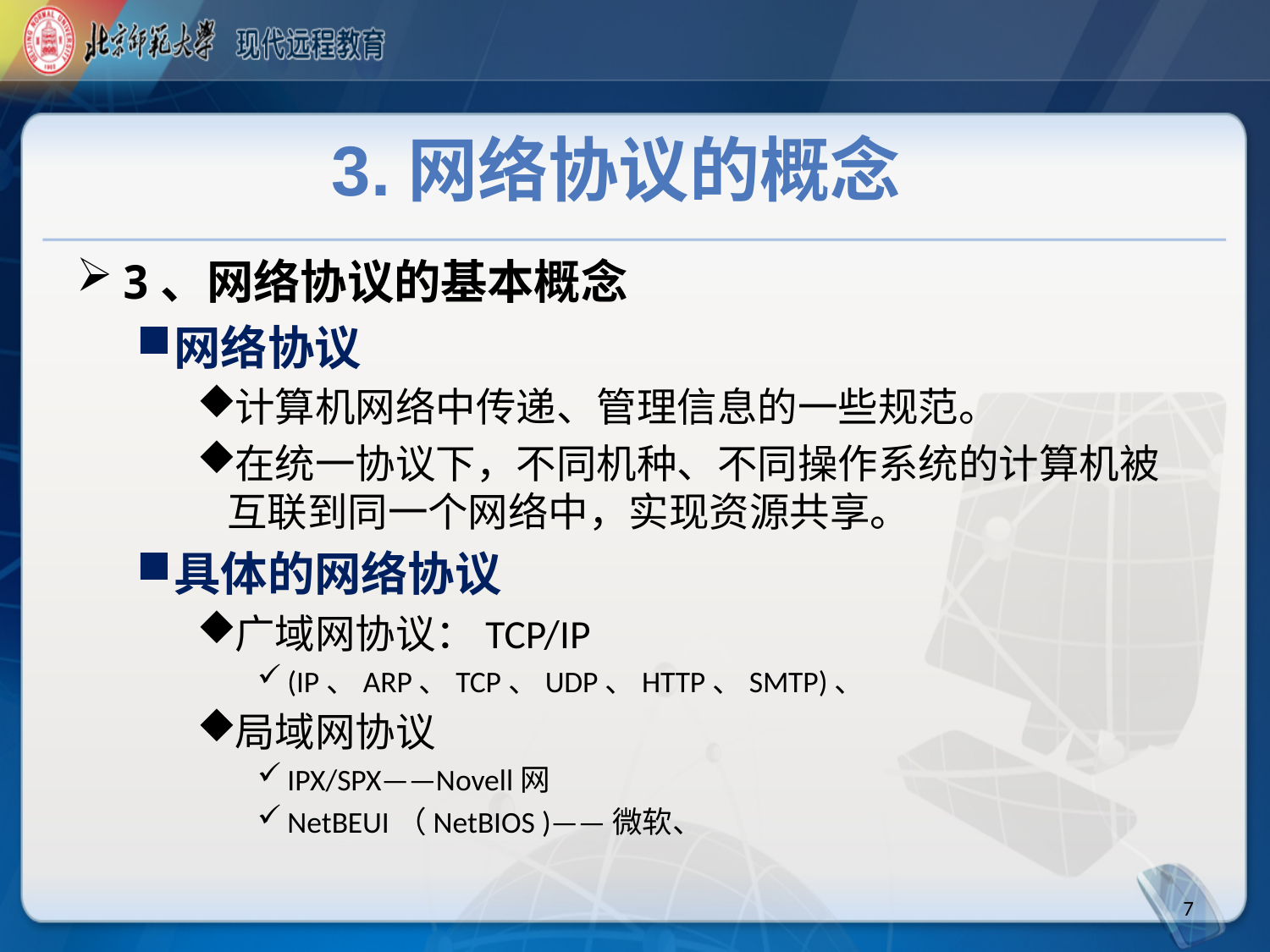

# 3.网络协议的概念
3、网络协议的基本概念
网络协议
计算机网络中传递、管理信息的一些规范。
在统一协议下，不同机种、不同操作系统的计算机被互联到同一个网络中，实现资源共享。
具体的网络协议
广域网协议：TCP/IP
(IP、ARP、TCP、UDP、HTTP、SMTP)、
局域网协议
IPX/SPX——Novell网
NetBEUI（NetBIOS )——微软、
7